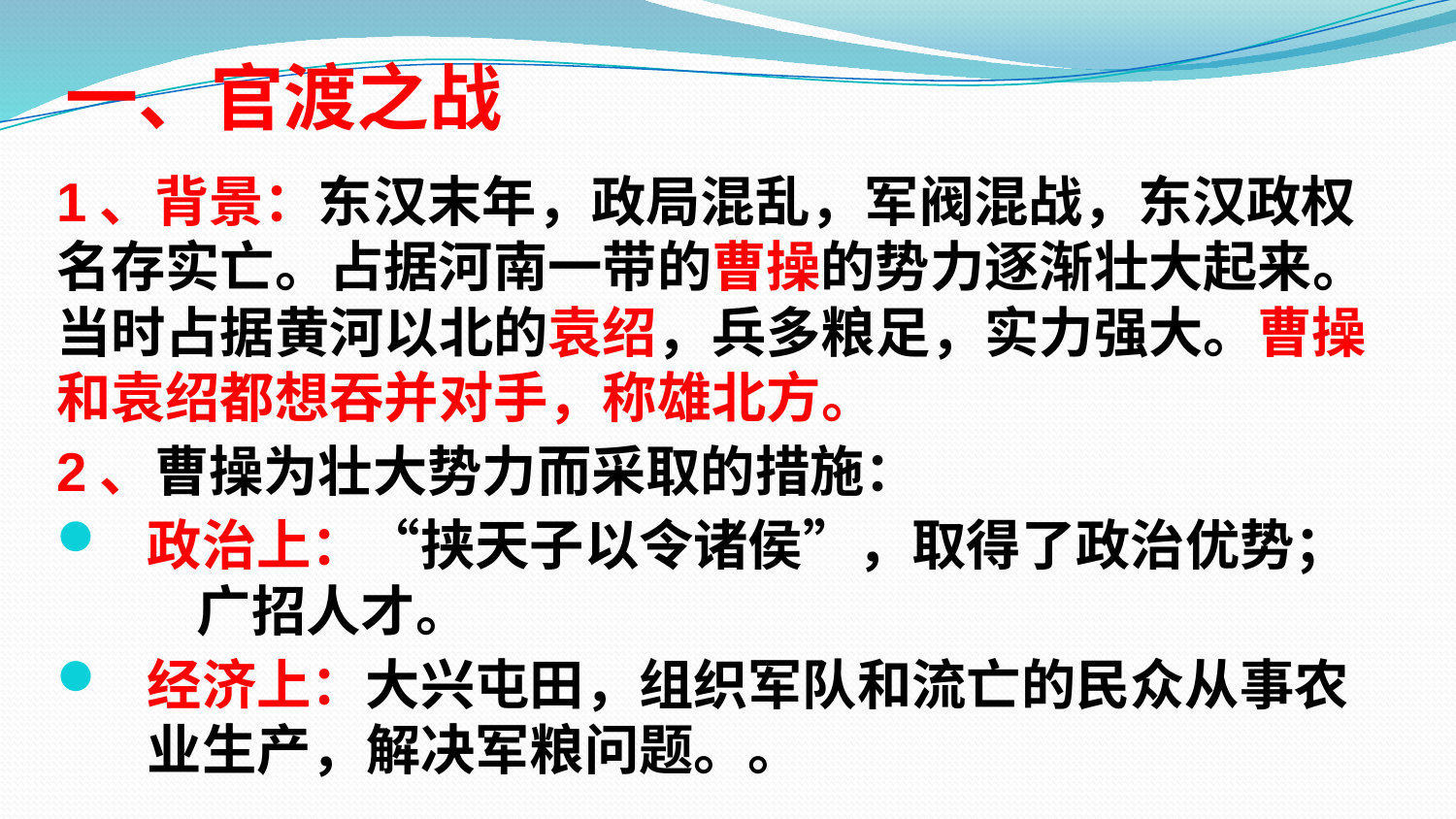

一、官渡之战
1、背景：东汉末年，政局混乱，军阀混战，东汉政权名存实亡。占据河南一带的曹操的势力逐渐壮大起来。当时占据黄河以北的袁绍，兵多粮足，实力强大。曹操和袁绍都想吞并对手，称雄北方。
2、曹操为壮大势力而采取的措施：
政治上：“挟天子以令诸侯”，取得了政治优势；       广招人才。
经济上：大兴屯田，组织军队和流亡的民众从事农业生产，解决军粮问题。。